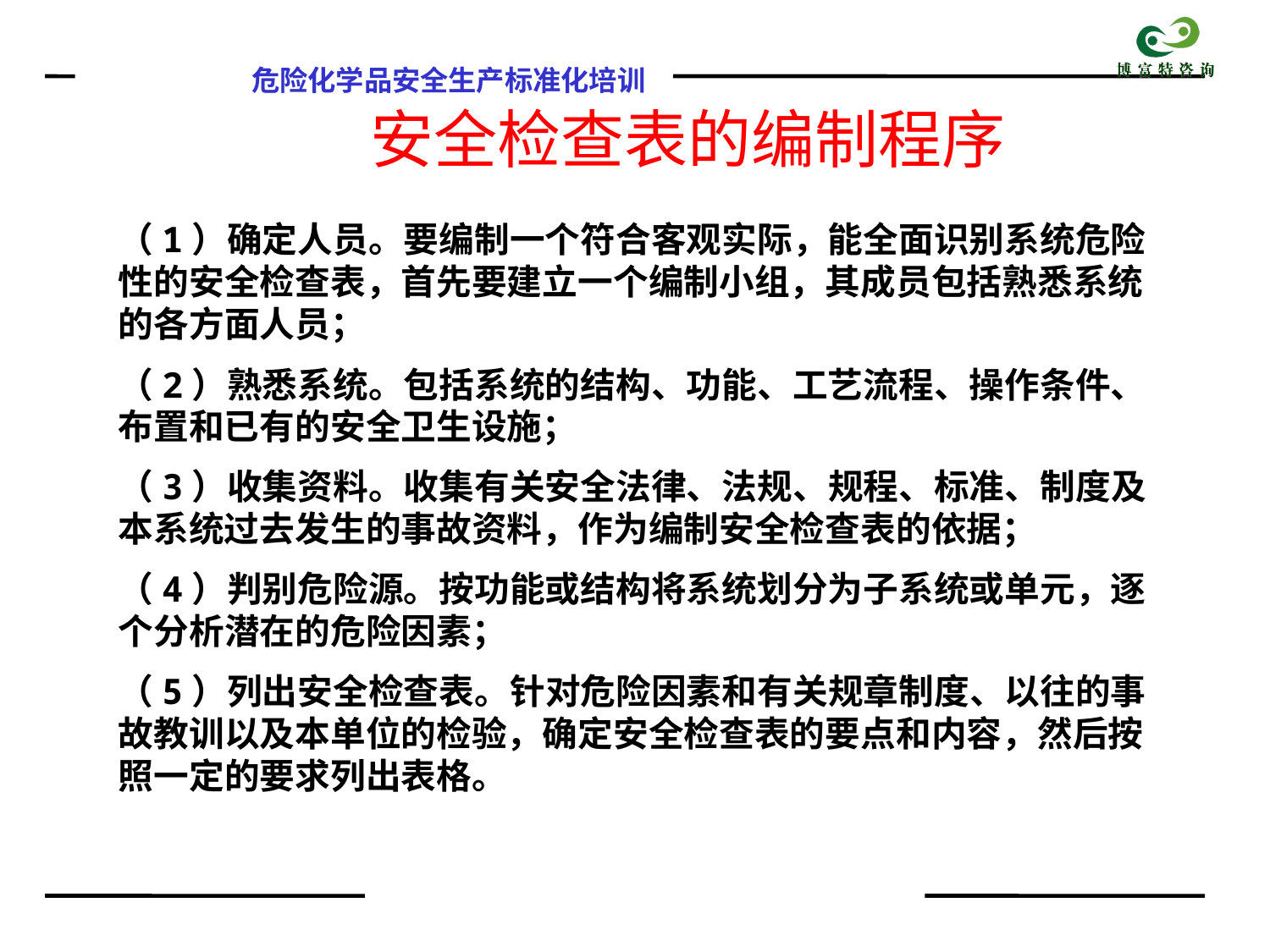

安全检查表的编制程序
（1）确定人员。要编制一个符合客观实际，能全面识别系统危险性的安全检查表，首先要建立一个编制小组，其成员包括熟悉系统的各方面人员；
（2）熟悉系统。包括系统的结构、功能、工艺流程、操作条件、布置和已有的安全卫生设施；
（3）收集资料。收集有关安全法律、法规、规程、标准、制度及本系统过去发生的事故资料，作为编制安全检查表的依据；
（4）判别危险源。按功能或结构将系统划分为子系统或单元，逐个分析潜在的危险因素；
（5）列出安全检查表。针对危险因素和有关规章制度、以往的事故教训以及本单位的检验，确定安全检查表的要点和内容，然后按照一定的要求列出表格。